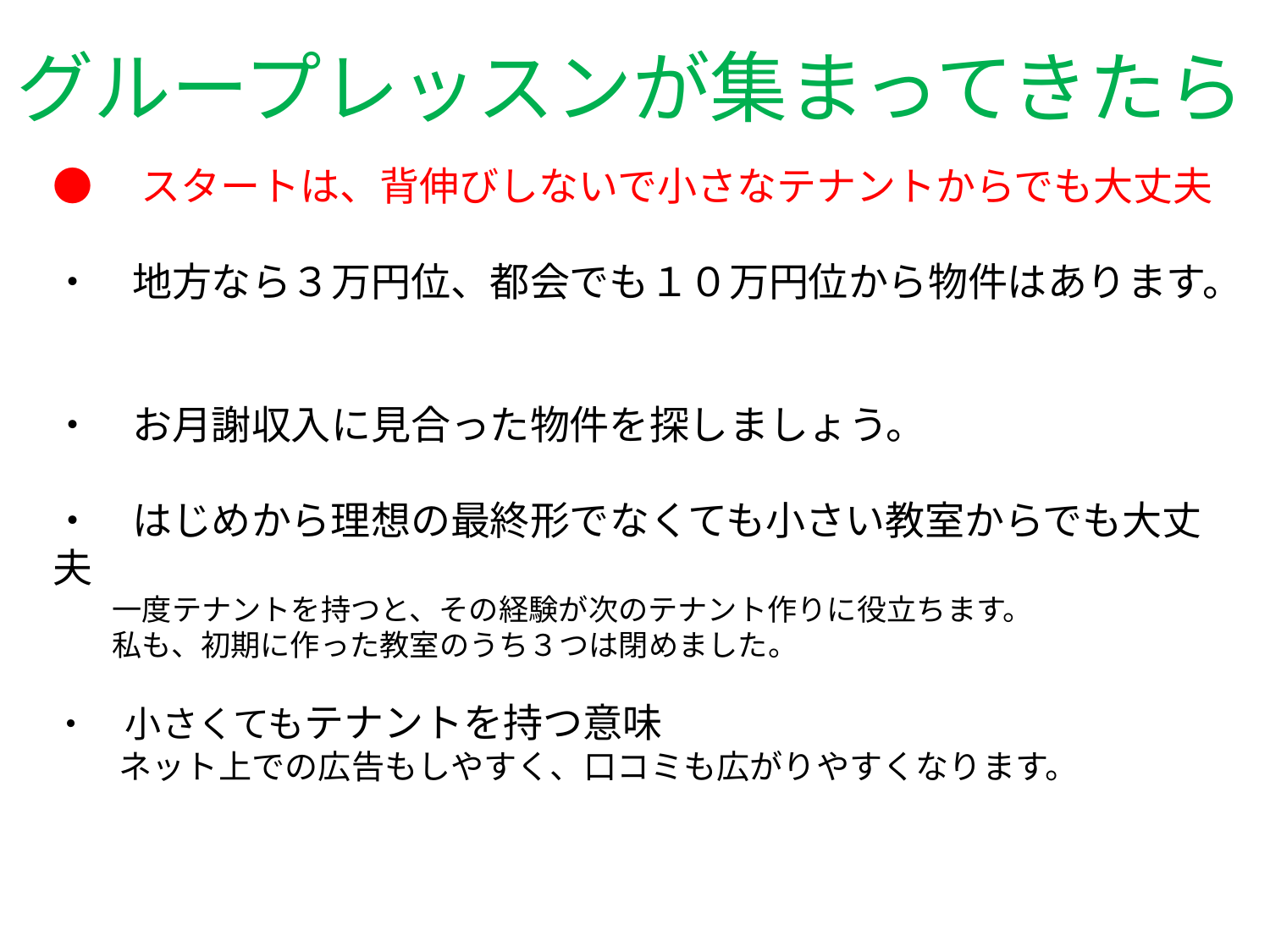

グループレッスンが集まってきたら
# ●　スタートは、背伸びしないで小さなテナントからでも大丈夫 ・　地方なら３万円位、都会でも１０万円位から物件はあります。 ・　お月謝収入に見合った物件を探しましょう。 ・　はじめから理想の最終形でなくても小さい教室からでも大丈夫 　　一度テナントを持つと、その経験が次のテナント作りに役立ちます。 　　私も、初期に作った教室のうち３つは閉めました。 ・　小さくてもテナントを持つ意味 　　ネット上での広告もしやすく、口コミも広がりやすくなります。